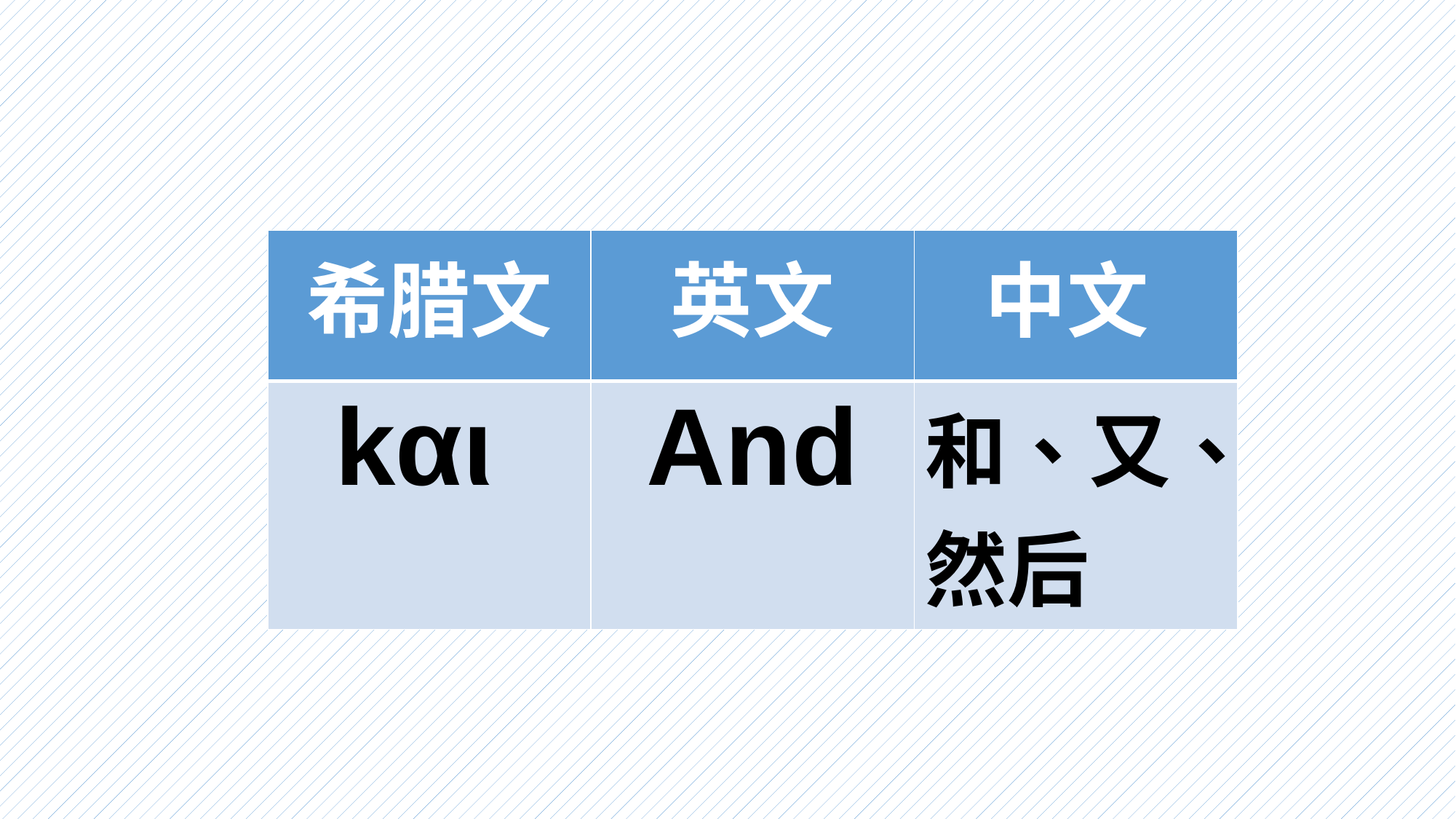

| 希腊文 | 英文 | 中文 |
| --- | --- | --- |
| kαι | And | 和、又、然后 |